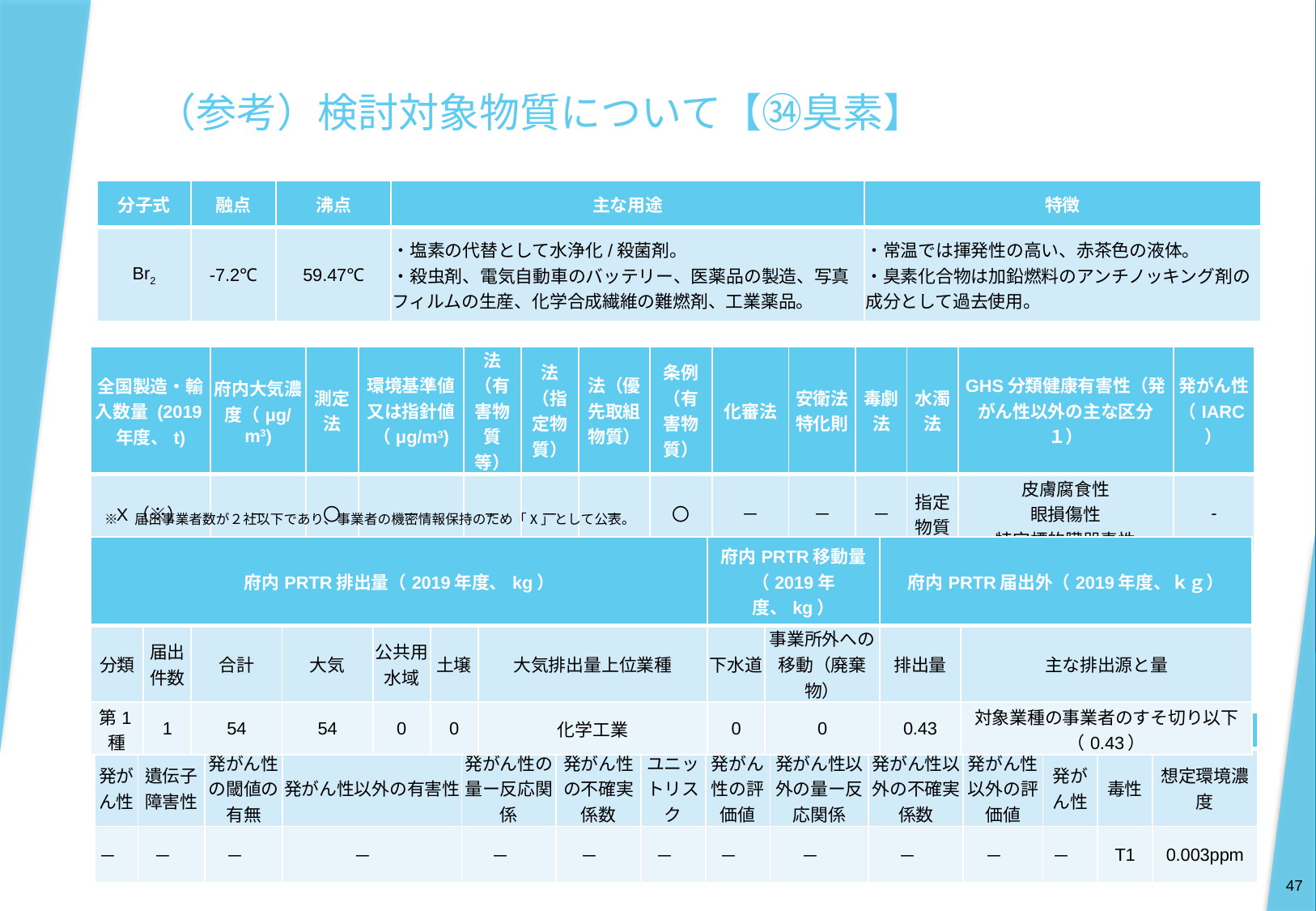

# （参考）検討対象物質について【㉞臭素】
| 分子式 | 融点 | 沸点 | 主な用途 | 特徴 |
| --- | --- | --- | --- | --- |
| Br2 | -7.2℃ | 59.47℃ | ・塩素の代替として水浄化/殺菌剤。 ・殺虫剤、電気自動車のバッテリー、医薬品の製造、写真フィルムの生産、化学合成繊維の難燃剤、工業薬品。 | ・常温では揮発性の高い、赤茶色の液体。 ・臭素化合物は加鉛燃料のアンチノッキング剤の成分として過去使用。 |
| 全国製造・輸入数量 (2019年度、t) | 府内大気濃度（μg/m3) | 測定法 | 環境基準値又は指針値（μg/m3) | 法（有害物質等） | 法（指定物質） | 法（優先取組物質） | 条例（有害物質） | 化審法 | 安衛法 特化則 | 毒劇法 | 水濁法 | GHS分類健康有害性（発がん性以外の主な区分１） | 発がん性 （IARC） |
| --- | --- | --- | --- | --- | --- | --- | --- | --- | --- | --- | --- | --- | --- |
| X（※） | － | 〇 | － | － | － | － | 〇 | － | － | － | 指定物質 | 皮膚腐食性 眼損傷性 特定標的臓器毒性 | - |
※　届出事業者数が２社以下であり、事業者の機密情報保持のため「X」として公表。

| 府内PRTR排出量（2019年度、kg） |  |  |  |  |  |  | 府内PRTR移動量（2019年度、kg） |  | 府内PRTR届出外（2019年度、ｋｇ） |  |
| --- | --- | --- | --- | --- | --- | --- | --- | --- | --- | --- |
| 分類 | 届出件数 | 合計 | 大気 | 公共用水域 | 土壌 | 大気排出量上位業種 | 下水道 | 事業所外への移動（廃棄物） | 排出量 | 主な排出源と量 |
| 第1種 | 1 | 54 | 54 | 0 | 0 | 化学工業 | 0 | 0 | 0.43 | 対象業種の事業者のすそ切り以下（0.43） |
| 中央環境審議会での検討 |  |  |  |  |  |  |  |  |  |  | 条例制定時の検討 |  |  |
| --- | --- | --- | --- | --- | --- | --- | --- | --- | --- | --- | --- | --- | --- |
| 発がん性 | 遺伝子障害性 | 発がん性の閾値の有無 | 発がん性以外の有害性 | 発がん性の量ー反応関係 | 発がん性の不確実係数 | ユニットリスク | 発がん性の評価値 | 発がん性以外の量ー反応関係 | 発がん性以外の不確実係数 | 発がん性以外の評価値 | 発がん性 | 毒性 | 想定環境濃度 |
| － | － | － | － | － | － | － | － | － | － | － | － | T1 | 0.003ppm |
47